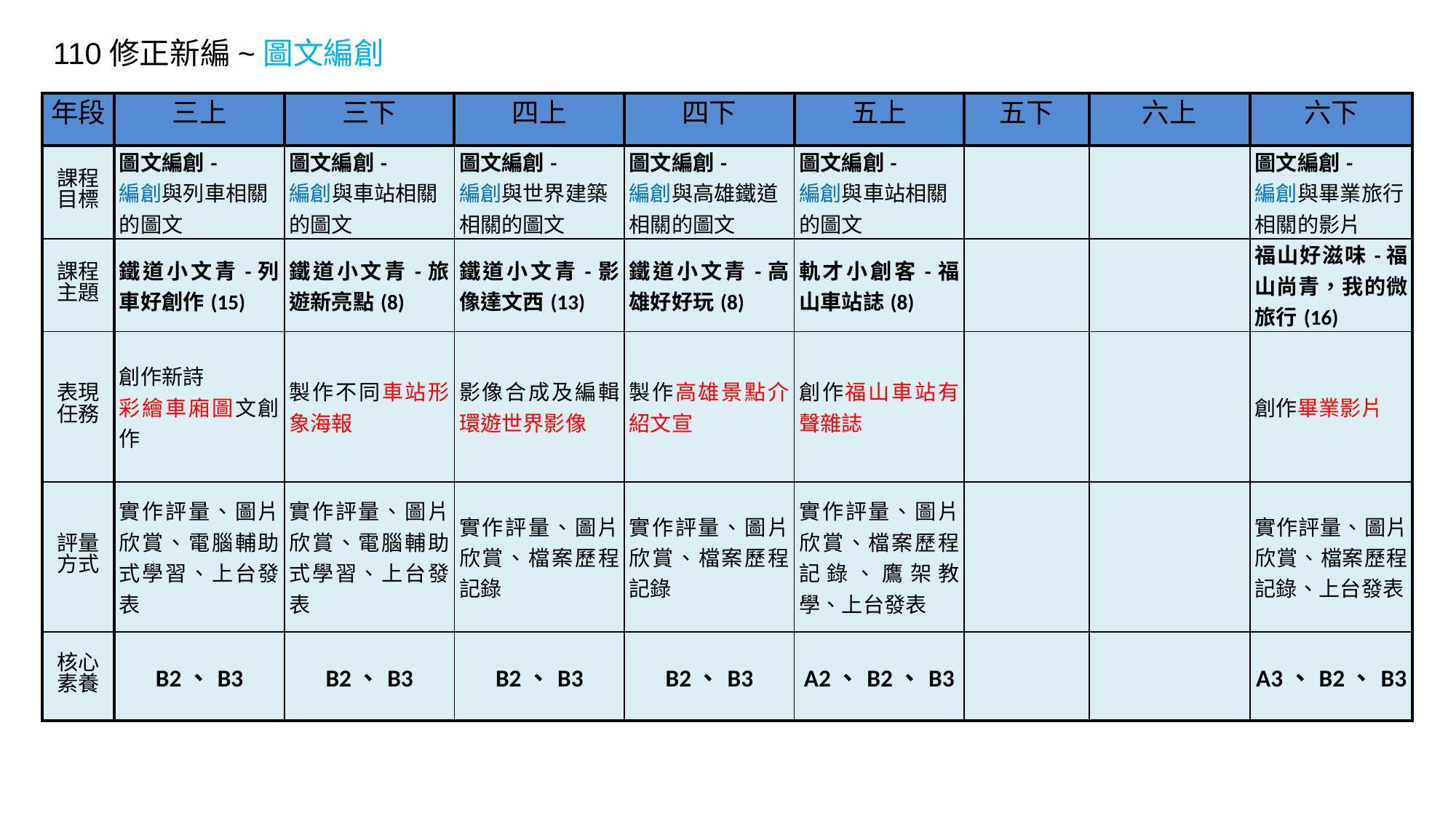

110修正新編~圖文編創
| 年段 | 三上 | 三下 | 四上 | 四下 | 五上 | 五下 | 六上 | 六下 |
| --- | --- | --- | --- | --- | --- | --- | --- | --- |
| 課程 目標 | 圖文編創- 編創與列車相關的圖文 | 圖文編創- 編創與車站相關的圖文 | 圖文編創- 編創與世界建築相關的圖文 | 圖文編創- 編創與高雄鐵道相關的圖文 | 圖文編創- 編創與車站相關的圖文 |  |  | 圖文編創- 編創與畢業旅行相關的影片 |
| 課程主題 | 鐵道小文青-列車好創作(15) | 鐵道小文青-旅遊新亮點(8) | 鐵道小文青-影像達文西(13) | 鐵道小文青-高雄好好玩(8) | 軌才小創客-福山車站誌(8) |  |  | 福山好滋味-福山尚青，我的微旅行(16) |
| 表現任務 | 創作新詩 彩繪車廂圖文創作 | 製作不同車站形象海報 | 影像合成及編輯環遊世界影像 | 製作高雄景點介紹文宣 | 創作福山車站有聲雜誌 |  |  | 創作畢業影片 |
| 評量方式 | 實作評量、圖片欣賞、電腦輔助式學習、上台發表 | 實作評量、圖片欣賞、電腦輔助式學習、上台發表 | 實作評量、圖片欣賞、檔案歷程記錄 | 實作評量、圖片欣賞、檔案歷程記錄 | 實作評量、圖片欣賞、檔案歷程記錄、鷹架教學、上台發表 |  |  | 實作評量、圖片欣賞、檔案歷程記錄、上台發表 |
| 核心 素養 | B2、B3 | B2、B3 | B2、B3 | B2、B3 | A2、B2、B3 |  |  | A3、B2、B3 |